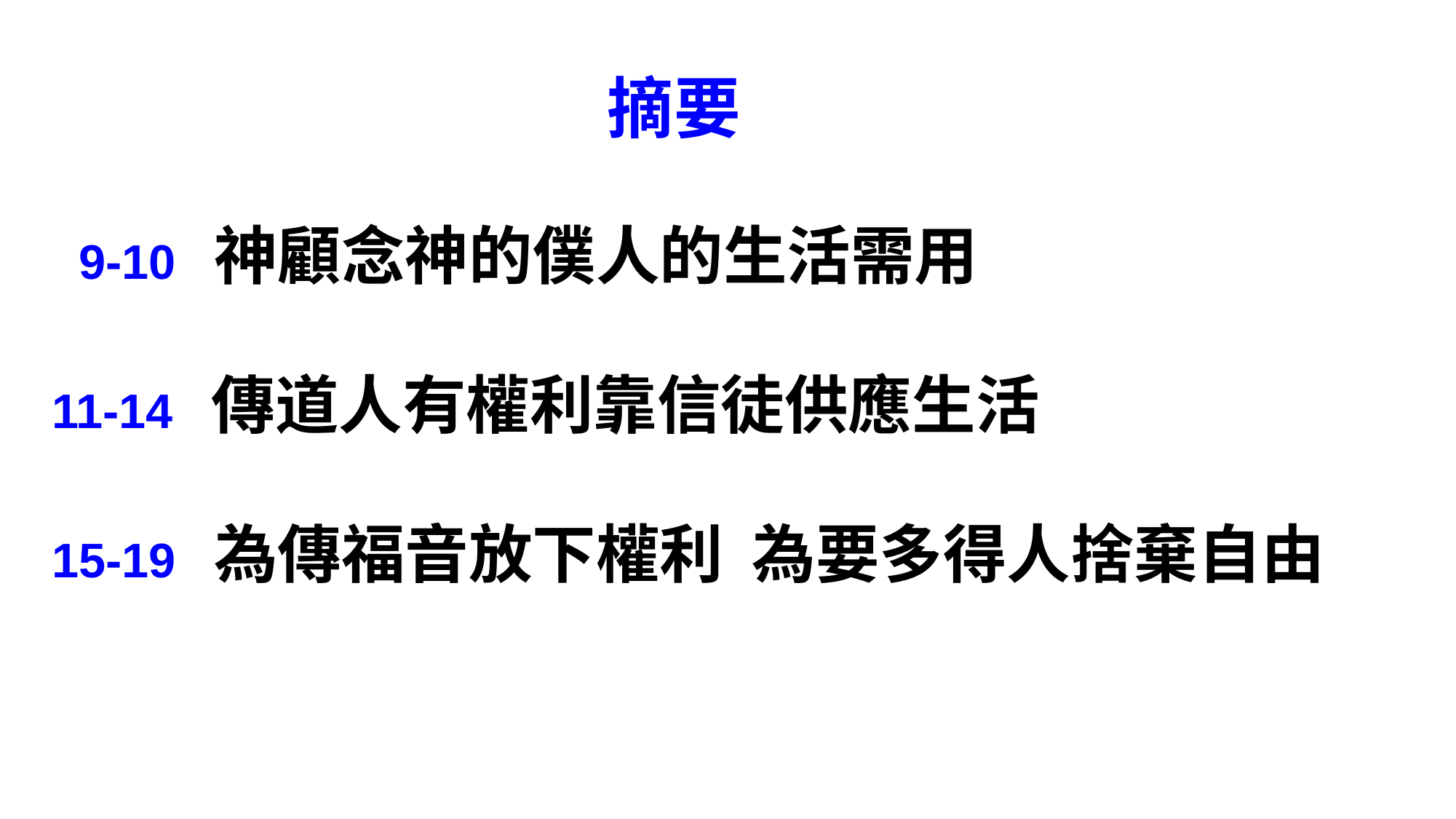

摘要
    9-10  神顧念神的僕人的生活需用

  11-14  傳道人有權利靠信徒供應生活

  15-19  為傳福音放下權利  為要多得人捨棄自由